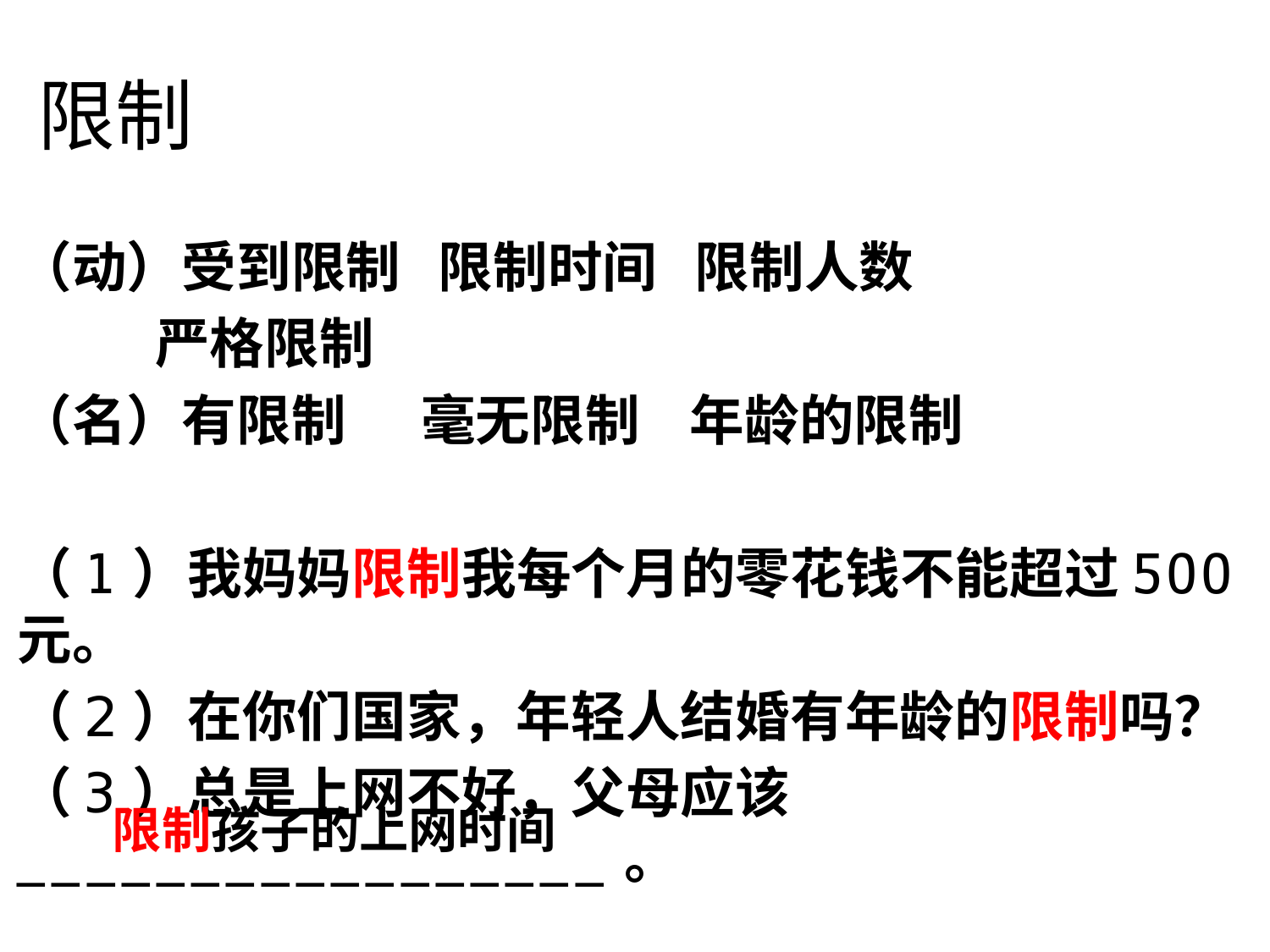

# 限制
（动）受到限制   限制时间   限制人数
          严格限制
（名）有限制      毫无限制    年龄的限制

（1）我妈妈限制我每个月的零花钱不能超过500元。
（2）在你们国家，年轻人结婚有年龄的限制吗？
（3）总是上网不好，父母应该_________________。
限制孩子的上网时间